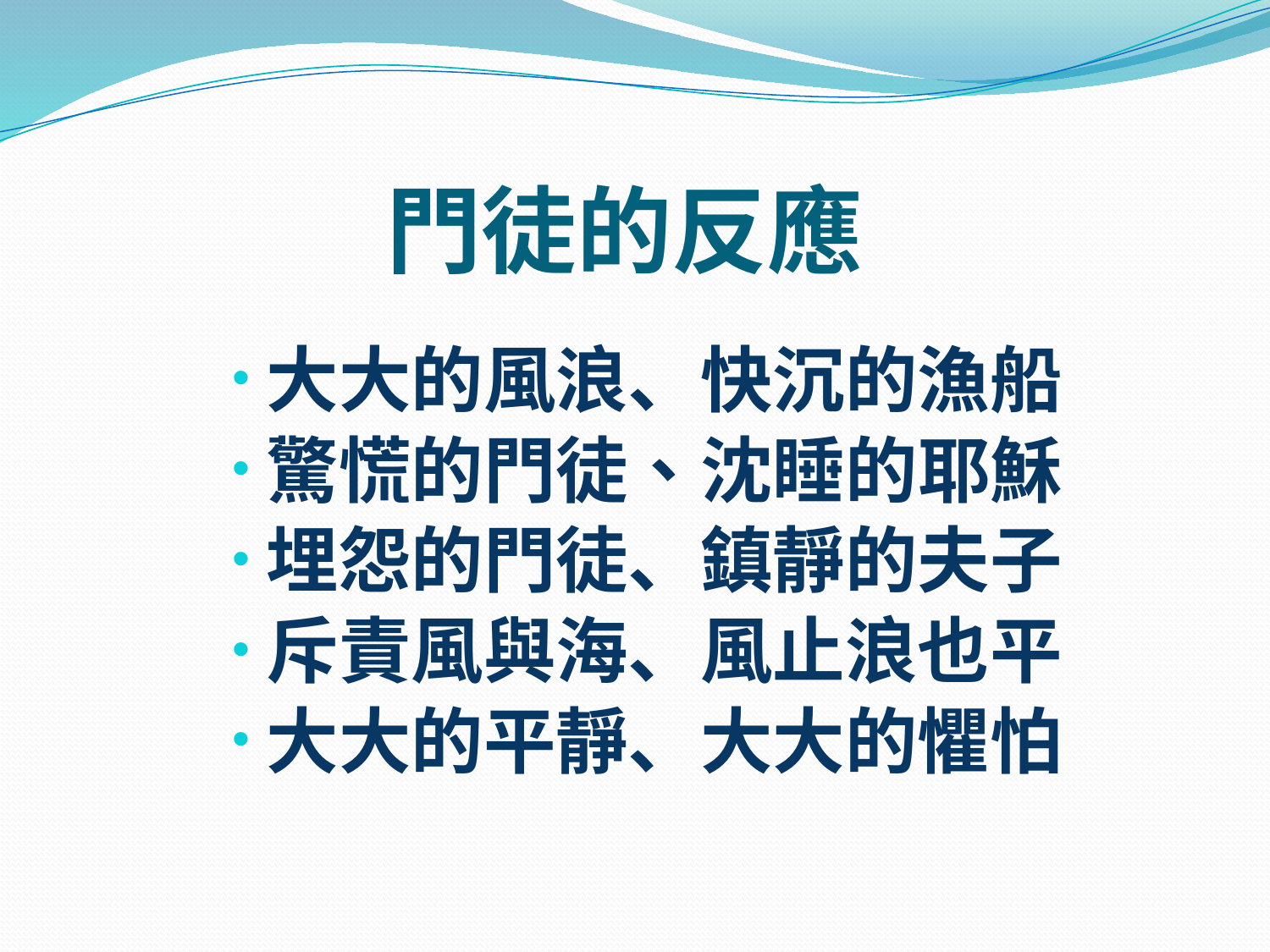

# 門徒的反應
大大的風浪、快沉的漁船
驚慌的門徒、沈睡的耶穌
埋怨的門徒、鎮靜的夫子
斥責風與海、風止浪也平
大大的平靜、大大的懼怕